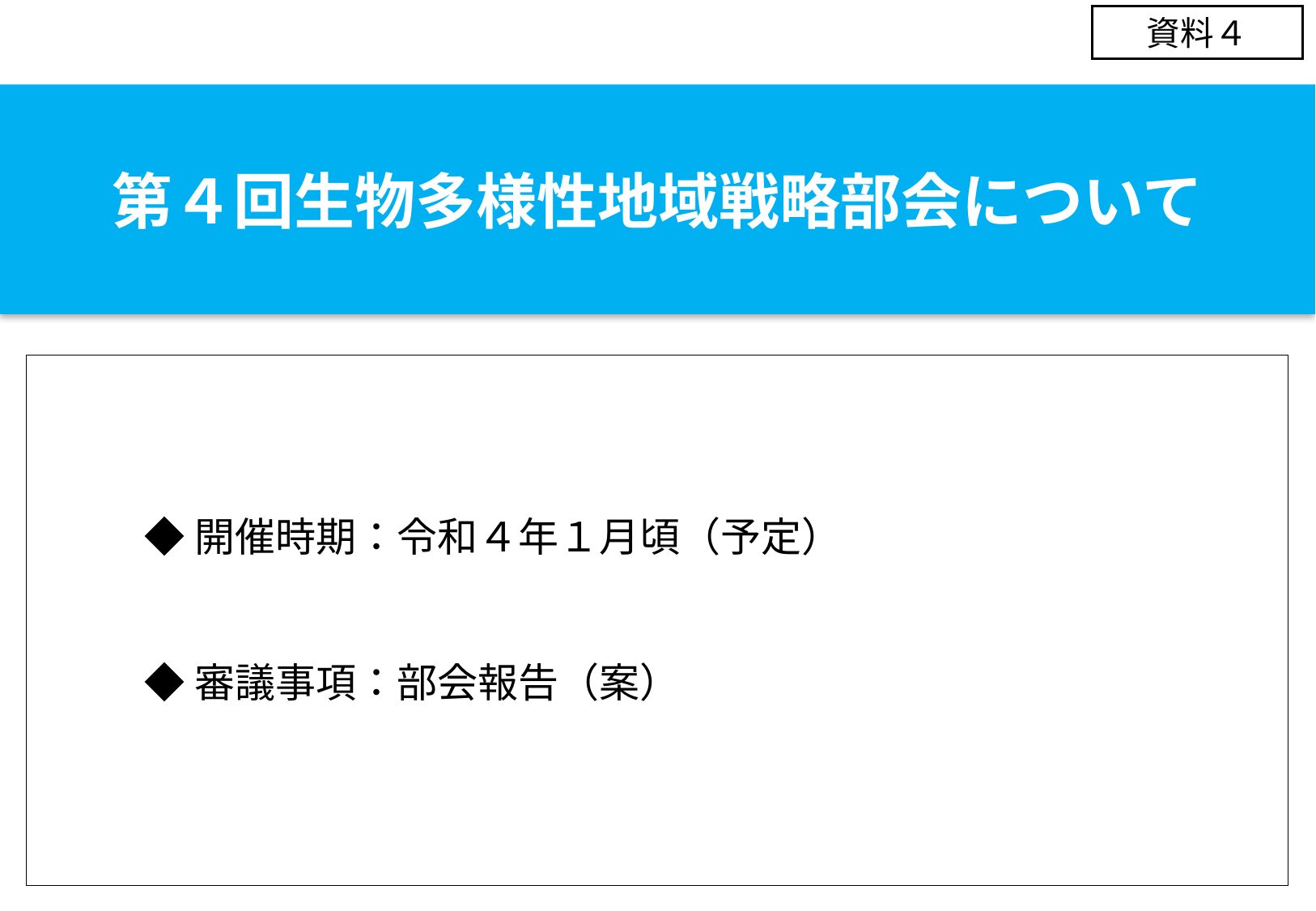

資料４
# 第４回生物多様性地域戦略部会について

◆開催時期：令和４年１月頃（予定）

◆審議事項：部会報告（案）